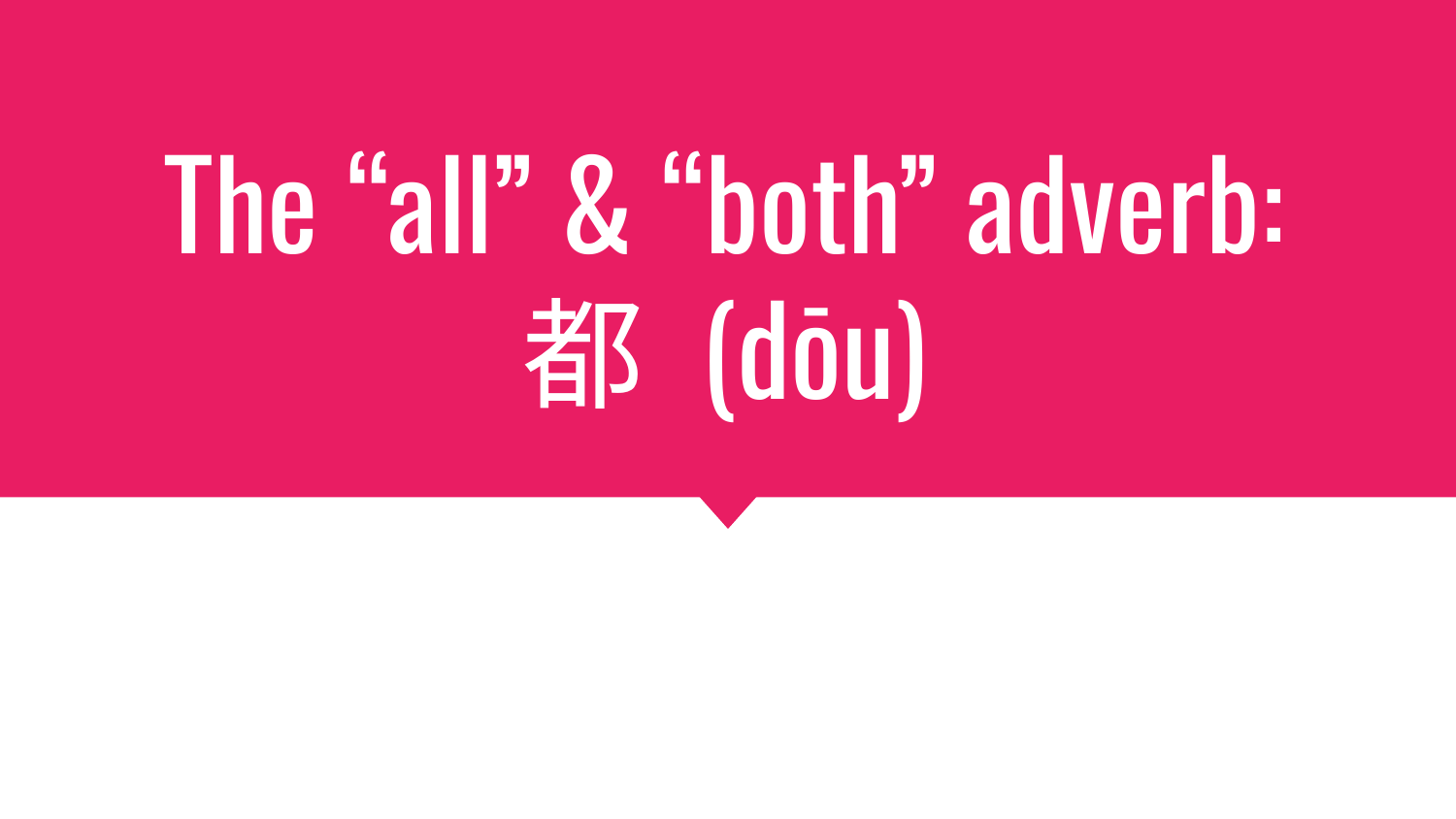

# The “all” & “both” adverb: 都 (dōu)